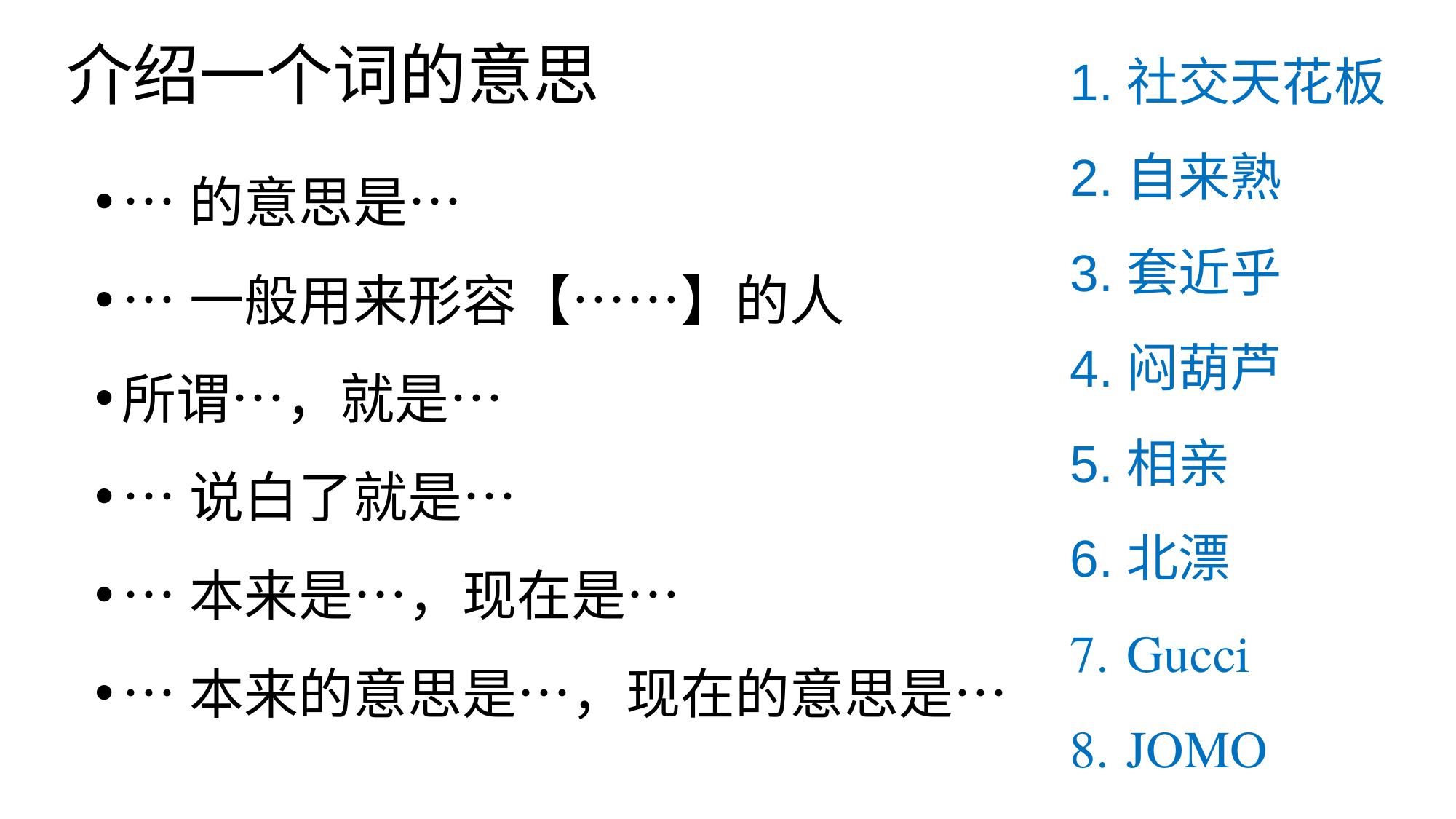

# 介绍一个词的意思
社交天花板
自来熟
套近乎
闷葫芦
相亲
北漂
Gucci
JOMO
…的意思是…
…一般用来形容【……】的人
所谓…，就是…
…说白了就是…
…本来是…，现在是…
…本来的意思是…，现在的意思是…